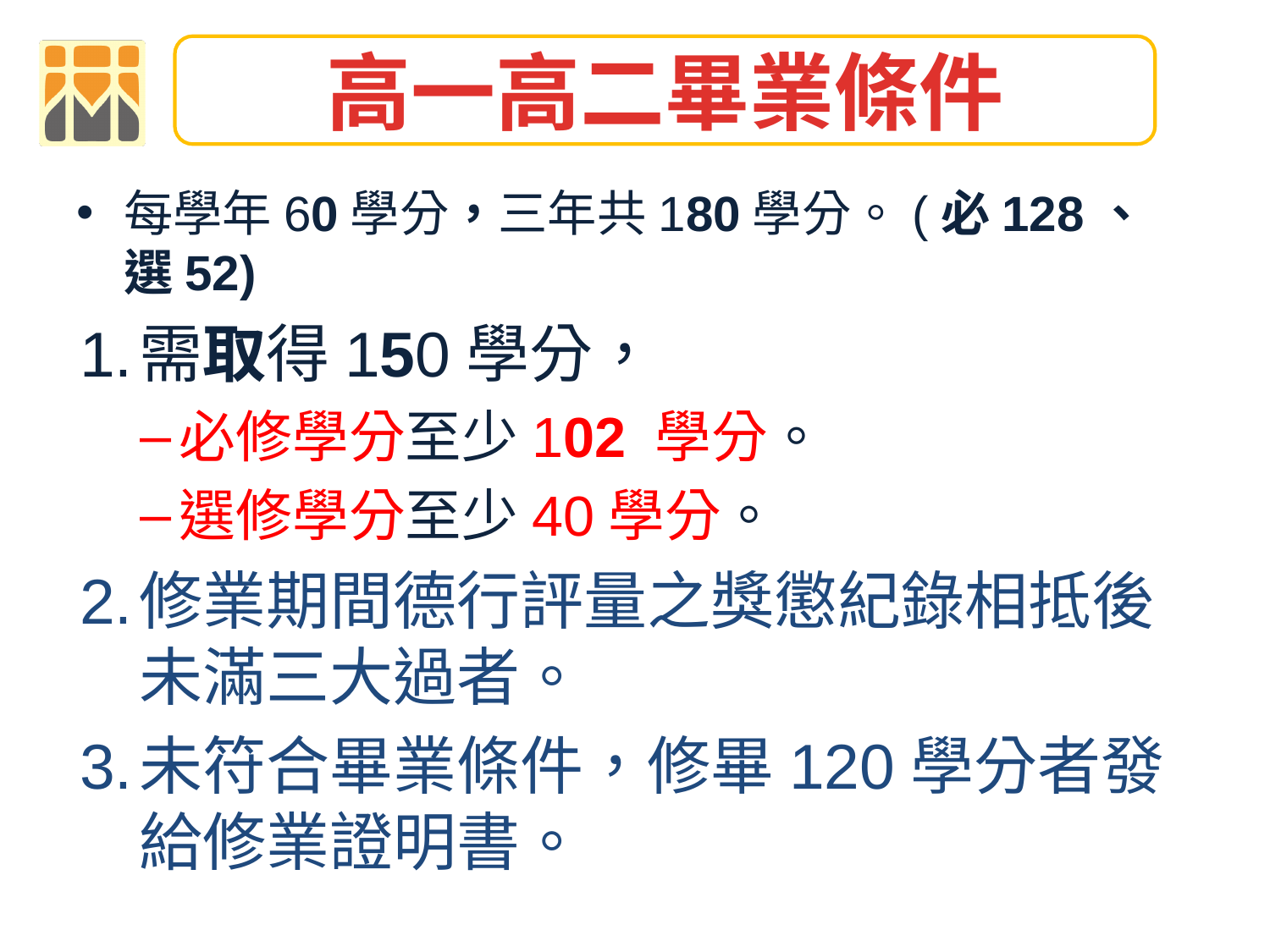

高一高二畢業條件
每學年60學分，三年共180學分。(必128、選52)
需取得150學分，
必修學分至少102 學分。
選修學分至少40學分。
修業期間德行評量之獎懲紀錄相抵後未滿三大過者。
未符合畢業條件，修畢120學分者發給修業證明書。